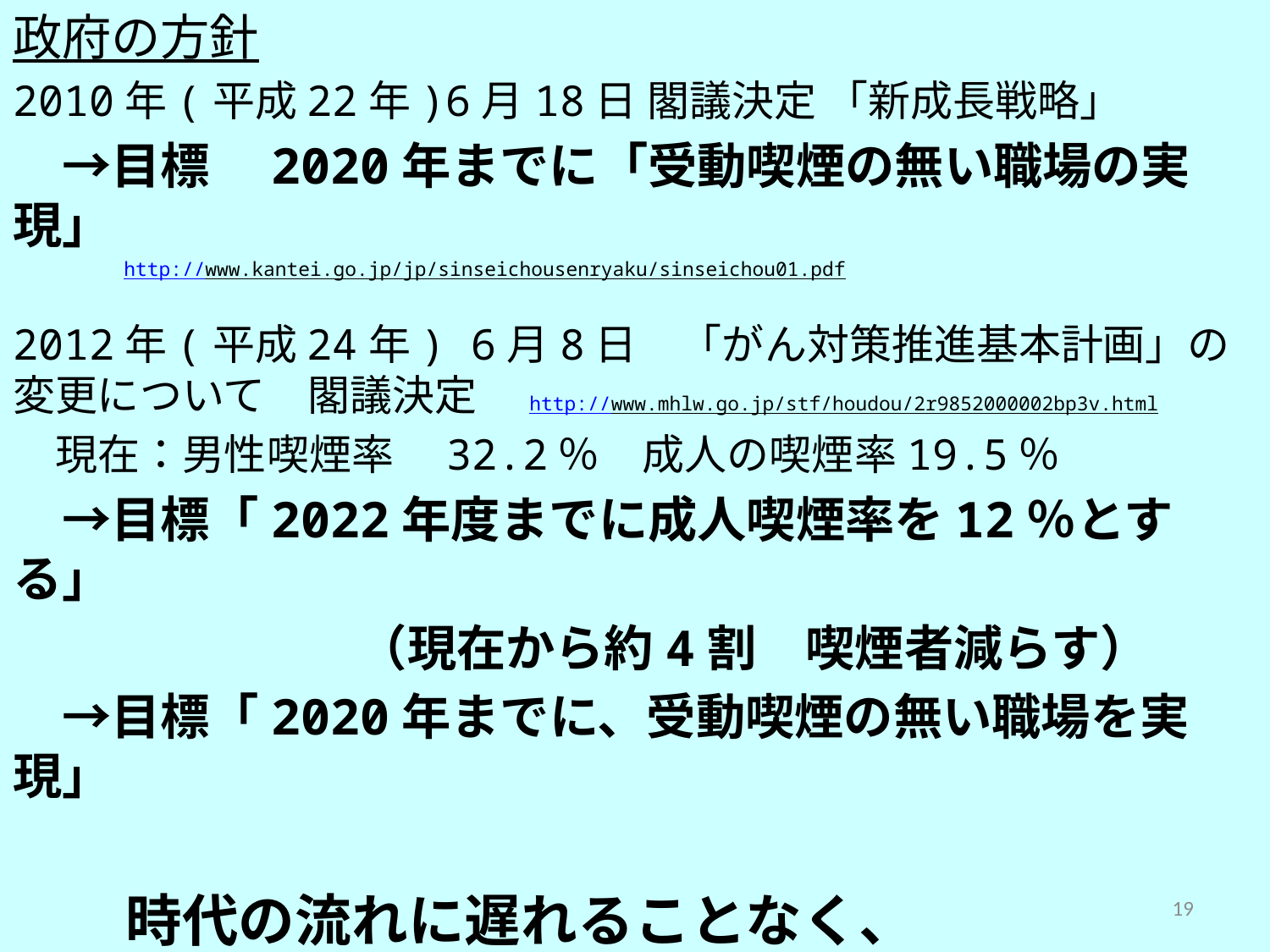

政府の方針
2010年(平成22年)6月18日 閣議決定 「新成長戦略」
　→目標　2020年までに「受動喫煙の無い職場の実現」
 　　　　　http://www.kantei.go.jp/jp/sinseichousenryaku/sinseichou01.pdf

2012年(平成24年) 6月8日　「がん対策推進基本計画」の変更について　閣議決定　http://www.mhlw.go.jp/stf/houdou/2r9852000002bp3v.html
　現在：男性喫煙率　32.2％　成人の喫煙率19.5％
　→目標「2022年度までに成人喫煙率を12％とする」
　　　　　　　（現在から約4割　喫煙者減らす）
　→目標「2020年までに、受動喫煙の無い職場を実現」

　　時代の流れに遅れることなく、
　　企業も、適切な受動喫煙対策を
　　行っていくことが必要。

19